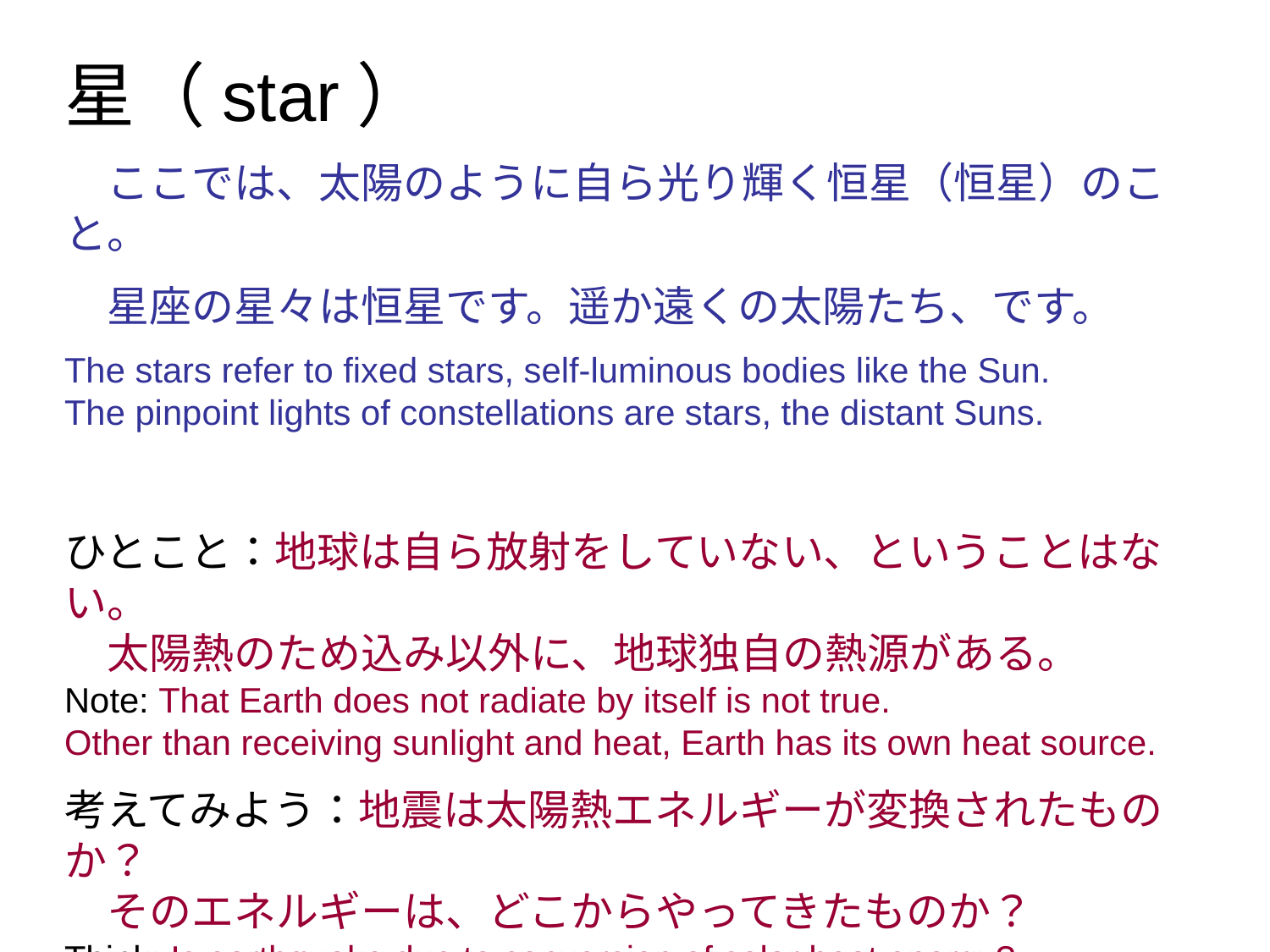

星（star）
　ここでは、太陽のように自ら光り輝く恒星（恒星）のこと。
　星座の星々は恒星です。遥か遠くの太陽たち、です。
The stars refer to fixed stars, self-luminous bodies like the Sun.
The pinpoint lights of constellations are stars, the distant Suns.

ひとこと：地球は自ら放射をしていない、ということはない。
　太陽熱のため込み以外に、地球独自の熱源がある。
Note: That Earth does not radiate by itself is not true.
Other than receiving sunlight and heat, Earth has its own heat source.
考えてみよう：地震は太陽熱エネルギーが変換されたものか？
　そのエネルギーは、どこからやってきたものか？
Think: Is earthquake due to conversion of solar heat energy?
Where is the energy source of the earthquake coming from?